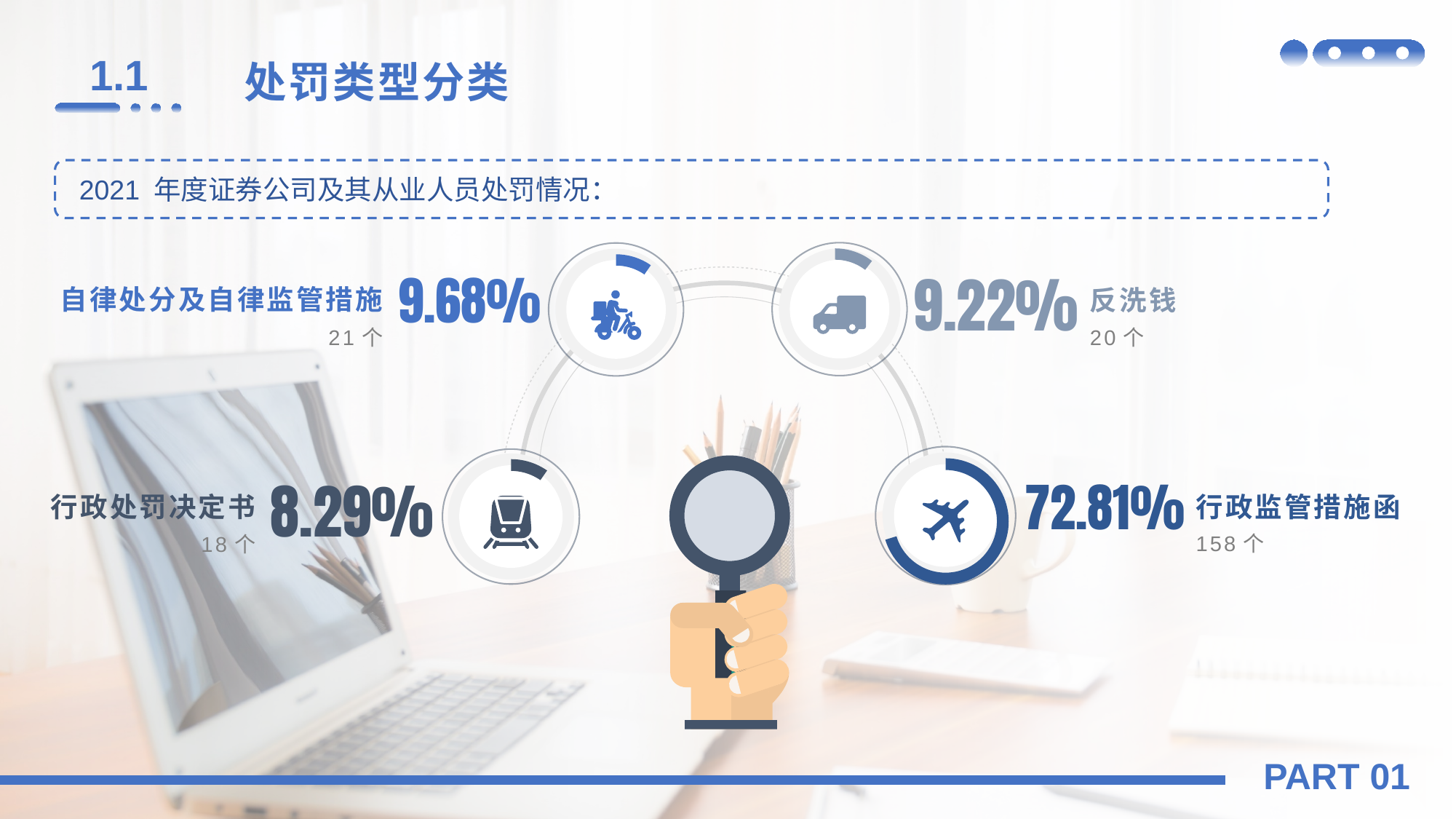

1.1

处罚类型分类

2021 年度证券公司及其从业人员处罚情况：

9.68%

自律处分及自律监管措施
反洗钱
9.22%

21个
20个

8.29%
行政处罚决定书
行政监管措施函
72.81%

158个
18个

PART 01